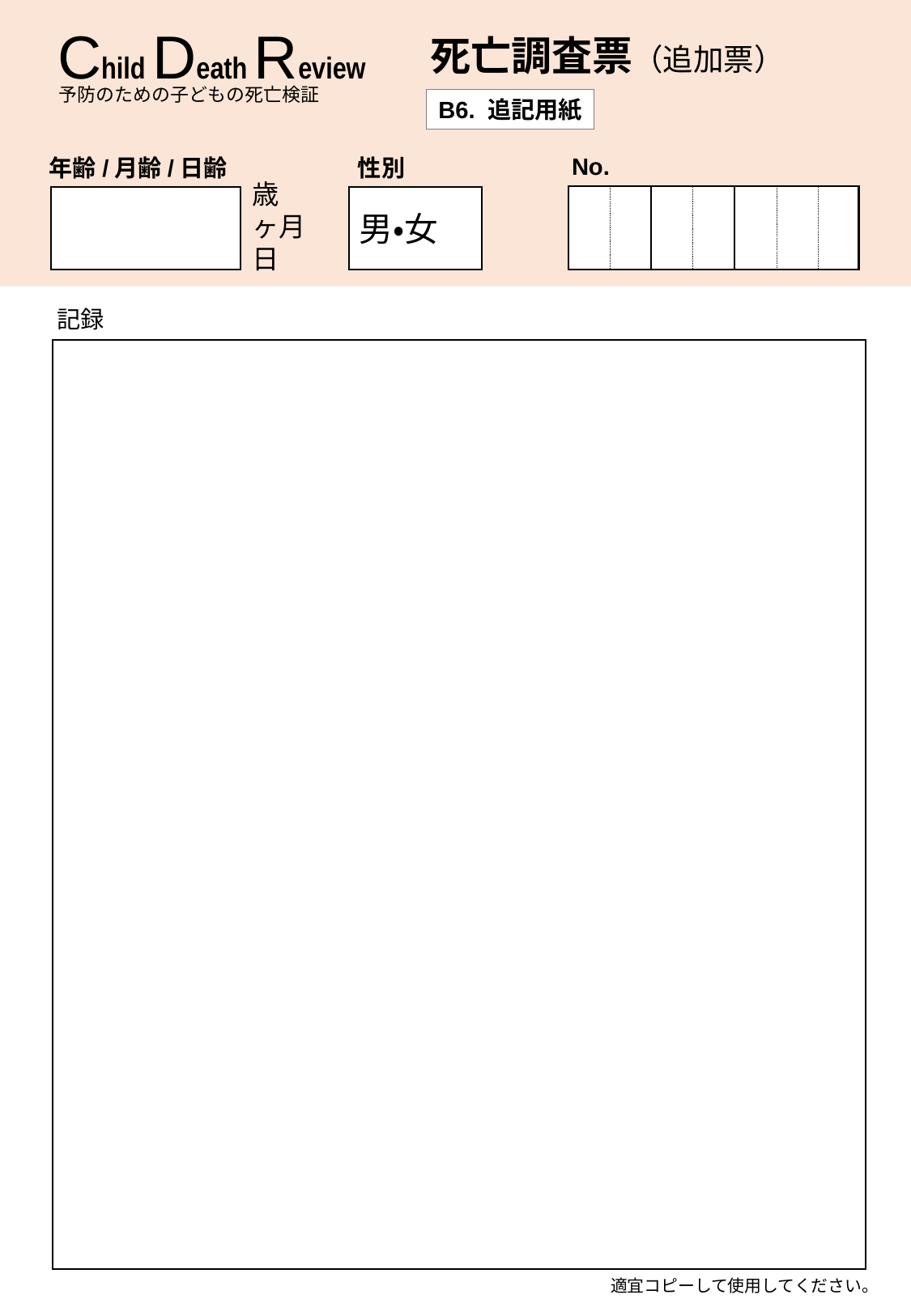

Child Death Review
死亡調査票（追加票）
予防のための子どもの死亡検証
B6. 追記用紙
No.
年齢/月齢/日齢
性別
歳
ヶ月
日

男・女
記録

適宜コピーして使用してください。